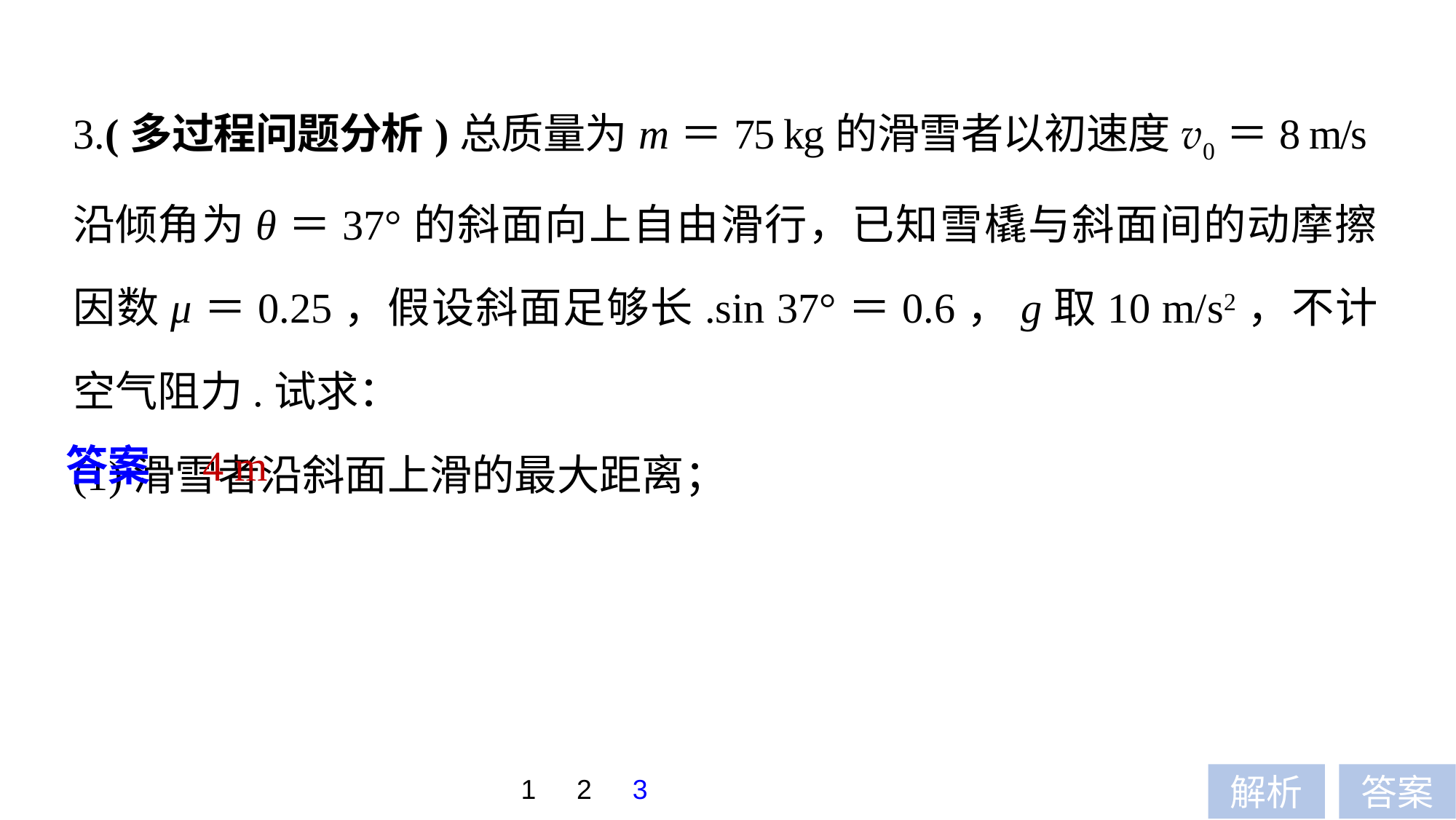

3.(多过程问题分析)总质量为m＝75 kg的滑雪者以初速度v0＝8 m/s沿倾角为θ＝37°的斜面向上自由滑行，已知雪橇与斜面间的动摩擦因数μ＝0.25，假设斜面足够长.sin 37°＝0.6，g取10 m/s2，不计空气阻力.试求：
(1)滑雪者沿斜面上滑的最大距离；
答案　4 m
1
2
3
解析
答案